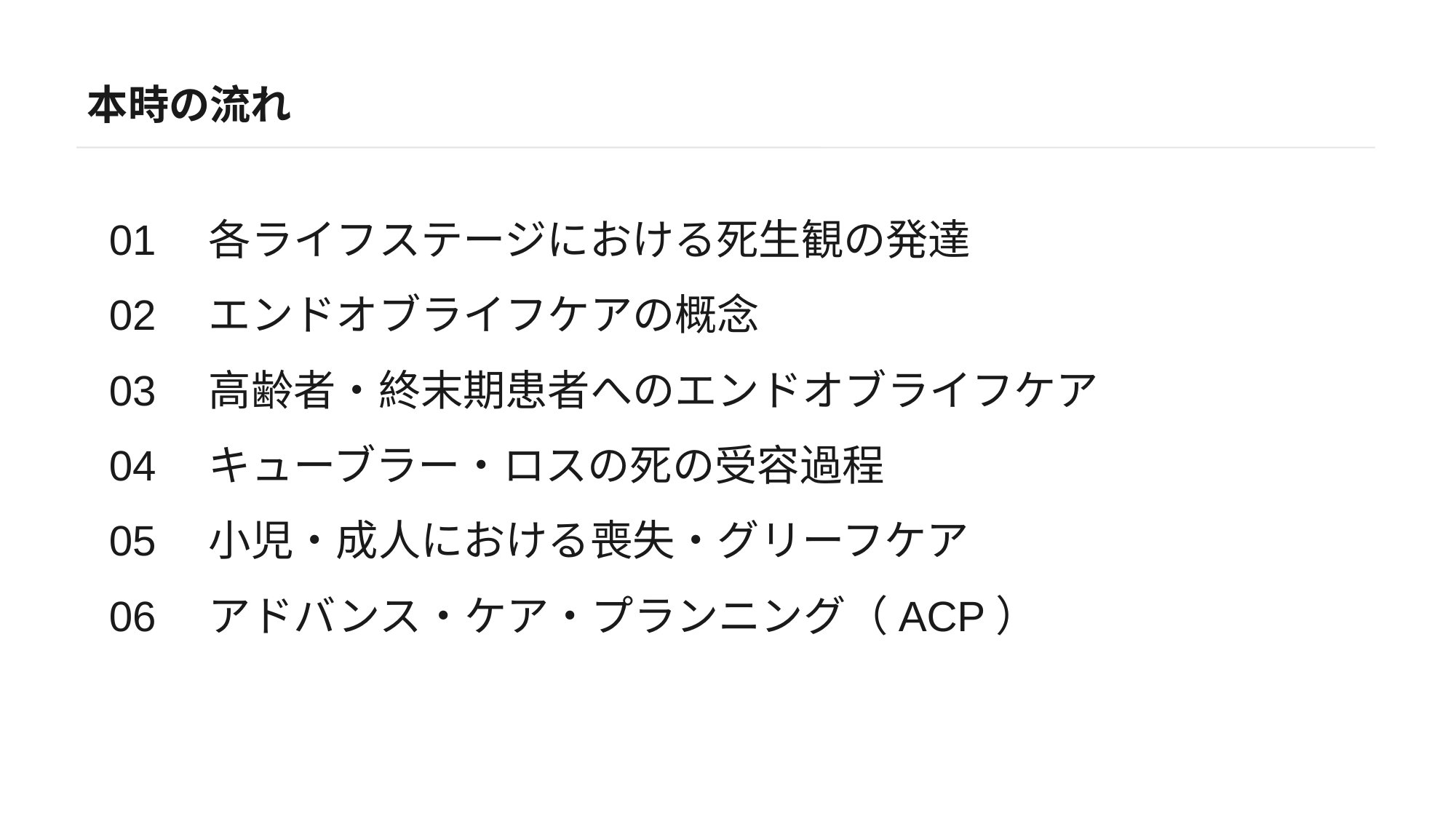

本時の流れ

01　各ライフステージにおける死生観の発達
02　エンドオブライフケアの概念
03　高齢者・終末期患者へのエンドオブライフケア
04　キューブラー・ロスの死の受容過程
05　小児・成人における喪失・グリーフケア
06　アドバンス・ケア・プランニング（ACP）